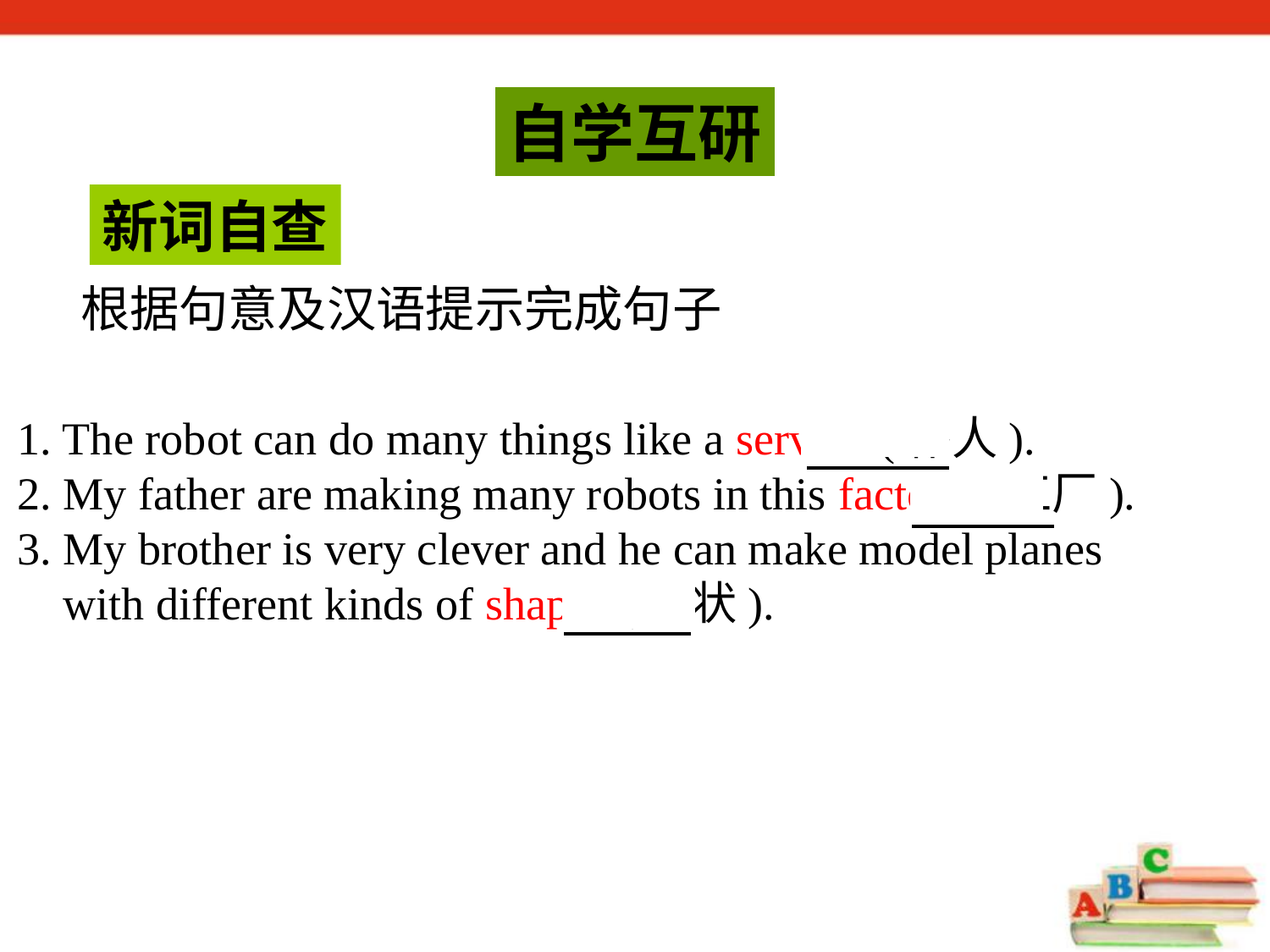

自学互研
新词自查
根据句意及汉语提示完成句子

1. The robot can do many things like a servant (仆人).
2. My father are making many robots in this factory (工厂).
3. My brother is very clever and he can make model planes
    with different kinds of shapes (形状).